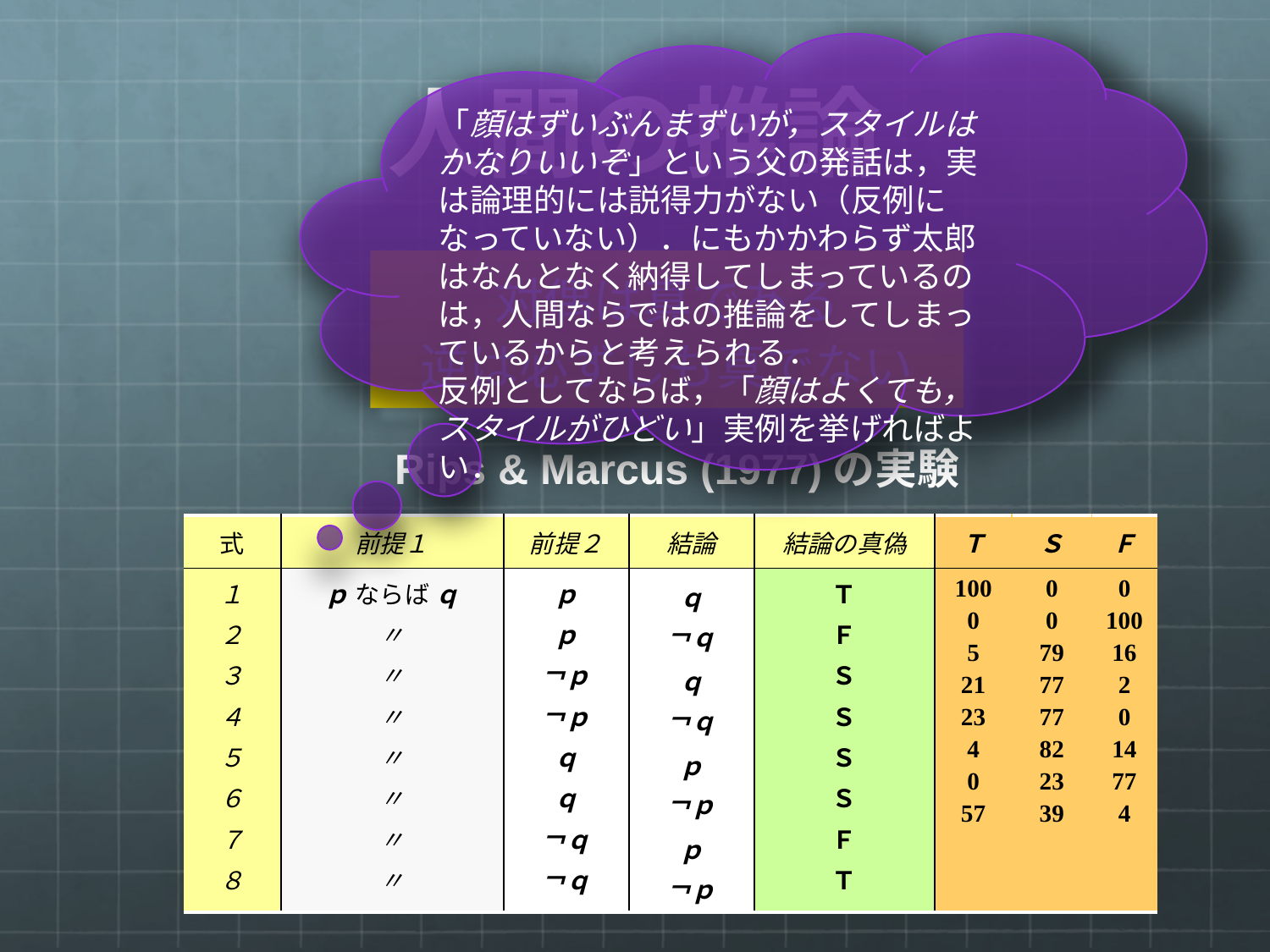

# 人間の推論
「顔はずいぶんまずいが，スタイルはかなりいいぞ」という父の発話は，実は論理的には説得力がない（反例になっていない）．にもかかわらず太郎はなんとなく納得してしまっているのは，人間ならではの推論をしてしまっているからと考えられる．
反例としてならば，「顔はよくても，スタイルがひどい」実例を挙げればよい．
対偶は真である
逆は必ずしも真でない
Rips & Marcus (1977)の実験
| 式 | 前提１ | 前提２ | 結論 | 結論の真偽 | Ｔ | Ｓ | Ｆ |
| --- | --- | --- | --- | --- | --- | --- | --- |
| １ ２ ３ ４ ５ ６ ７ ８ | ｐ ならば ｑ 〃 〃 〃 〃 〃 〃 〃 | ｐ ｐ ￢ｐ ￢ｐ ｑ ｑ ￢ｑ ￢ｑ | ｑ ￢ｑ ｑ ￢ｑ ｐ ￢ｐ ｐ ￢ｐ | Ｔ Ｆ Ｓ Ｓ Ｓ Ｓ Ｆ Ｔ | 100 0 5 21 23 4 0 57 | 0 0 79 77 77 82 23 39 | 0 100 16 2 0 14 77 4 |